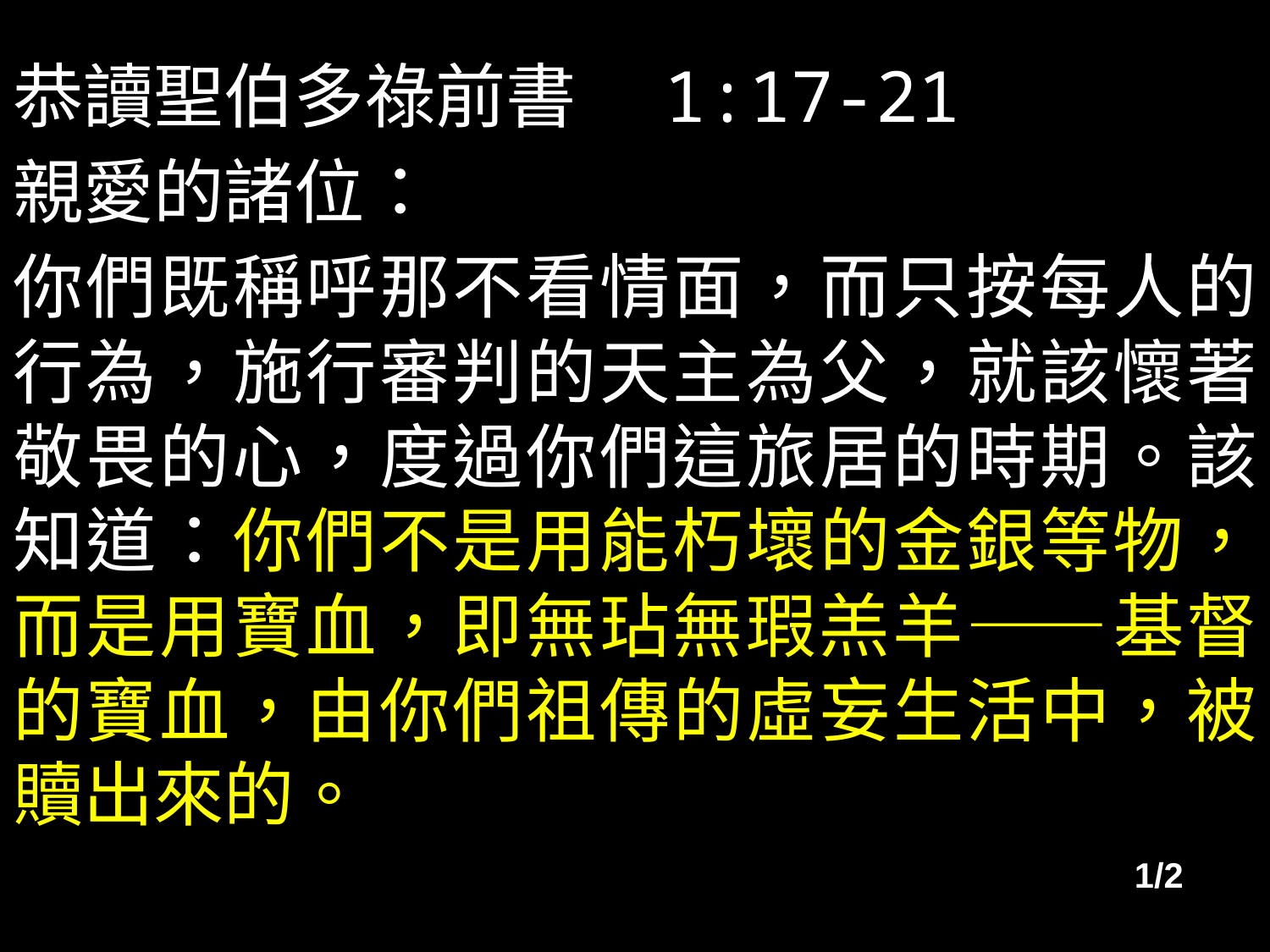

恭讀聖伯多祿前書　1:17-21
親愛的諸位：
你們既稱呼那不看情面，而只按每人的行為，施行審判的天主為父，就該懷著敬畏的心，度過你們這旅居的時期。該知道：你們不是用能朽壞的金銀等物，而是用寶血，即無玷無瑕羔羊——基督的寶血，由你們祖傳的虛妄生活中，被贖出來的。
1/2